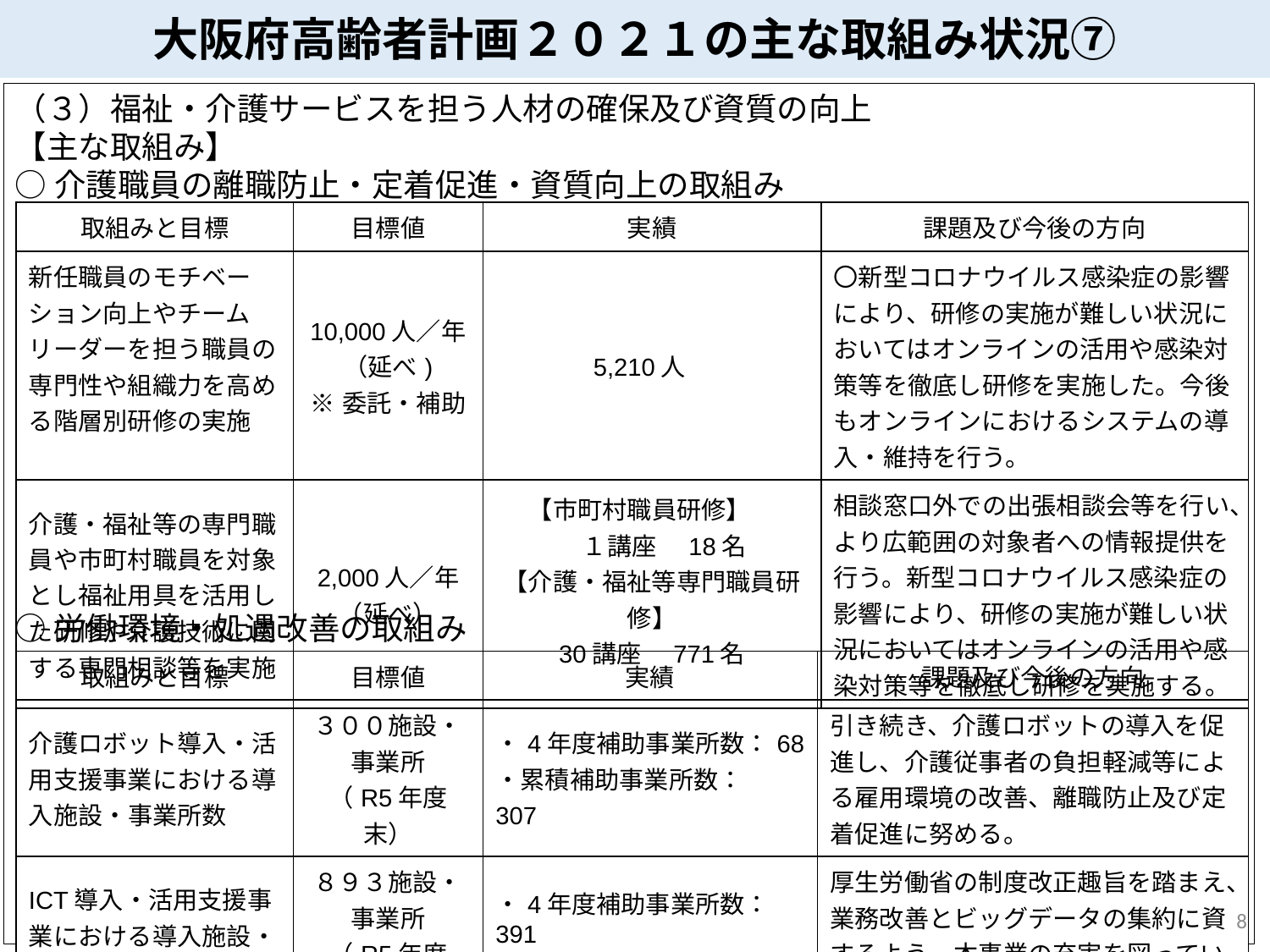

大阪府高齢者計画２０２１の主な取組み状況⑦
（３）福祉・介護サービスを担う人材の確保及び資質の向上
【主な取組み】
○介護職員の離職防止・定着促進・資質向上の取組み

○労働環境・処遇改善の取組み

| 取組みと目標 | 目標値 | 実績 | 課題及び今後の方向 |
| --- | --- | --- | --- |
| 新任職員のモチベーション向上やチームリーダーを担う職員の専門性や組織力を高める階層別研修の実施 | 10,000人／年（延べ) ※委託・補助 | 5,210人 | 〇新型コロナウイルス感染症の影響により、研修の実施が難しい状況においてはオンラインの活用や感染対策等を徹底し研修を実施した。今後もオンラインにおけるシステムの導入・維持を行う。 |
| 介護・福祉等の専門職員や市町村職員を対象とし福祉用具を活用した研修や介護技術に関する専門相談等を実施 | 2,000人／年（延べ） | 【市町村職員研修】　 　１講座　18名 【介護・福祉等専門職員研修】 30講座　771名 | 相談窓口外での出張相談会等を行い、より広範囲の対象者への情報提供を行う。新型コロナウイルス感染症の影響により、研修の実施が難しい状況においてはオンラインの活用や感染対策等を徹底し研修を実施する。 |
| 取組みと目標 | 目標値 | 実績 | 課題及び今後の方向 |
| --- | --- | --- | --- |
| 介護ロボット導入・活用支援事業における導入施設・事業所数 | ３００施設・ 事業所 （R5年度末） | ・4年度補助事業所数：68 ・累積補助事業所数：307 | 引き続き、介護ロボットの導入を促進し、介護従事者の負担軽減等による雇用環境の改善、離職防止及び定着促進に努める。 |
| ICT導入・活用支援事業における導入施設・事業所数 | ８９３施設・ 事業所 （R5年度末） | ・4年度補助事業所数：391 ・累積補助事業所数：908 | 厚生労働省の制度改正趣旨を踏まえ、業務改善とビッグデータの集約に資するよう、本事業の充実を図っていく。 |
8